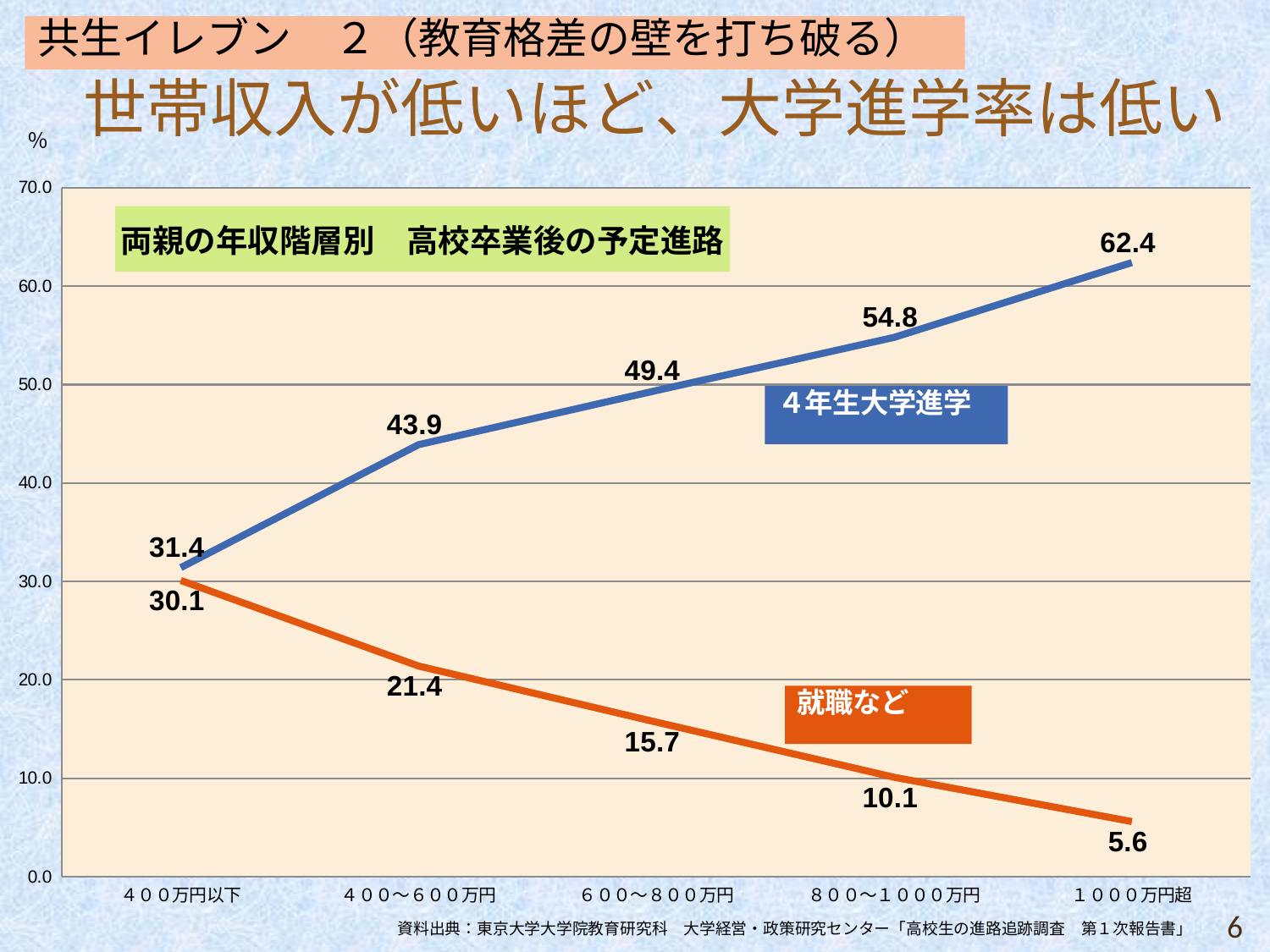

### Chart: 両親の年収階層別　高校卒業後の予定進路

| Category | ４年生大学進学 | 就職など |
|---|---|---|
| ４００万円以下 | 31.4 | 30.1 |
| ４００～６００万円 | 43.9 | 21.4 |
| ６００～８００万円 | 49.4 | 15.7 |
| ８００～１０００万円 | 54.8 | 10.1 |
| １０００万円超 | 62.4 | 5.6 |
6